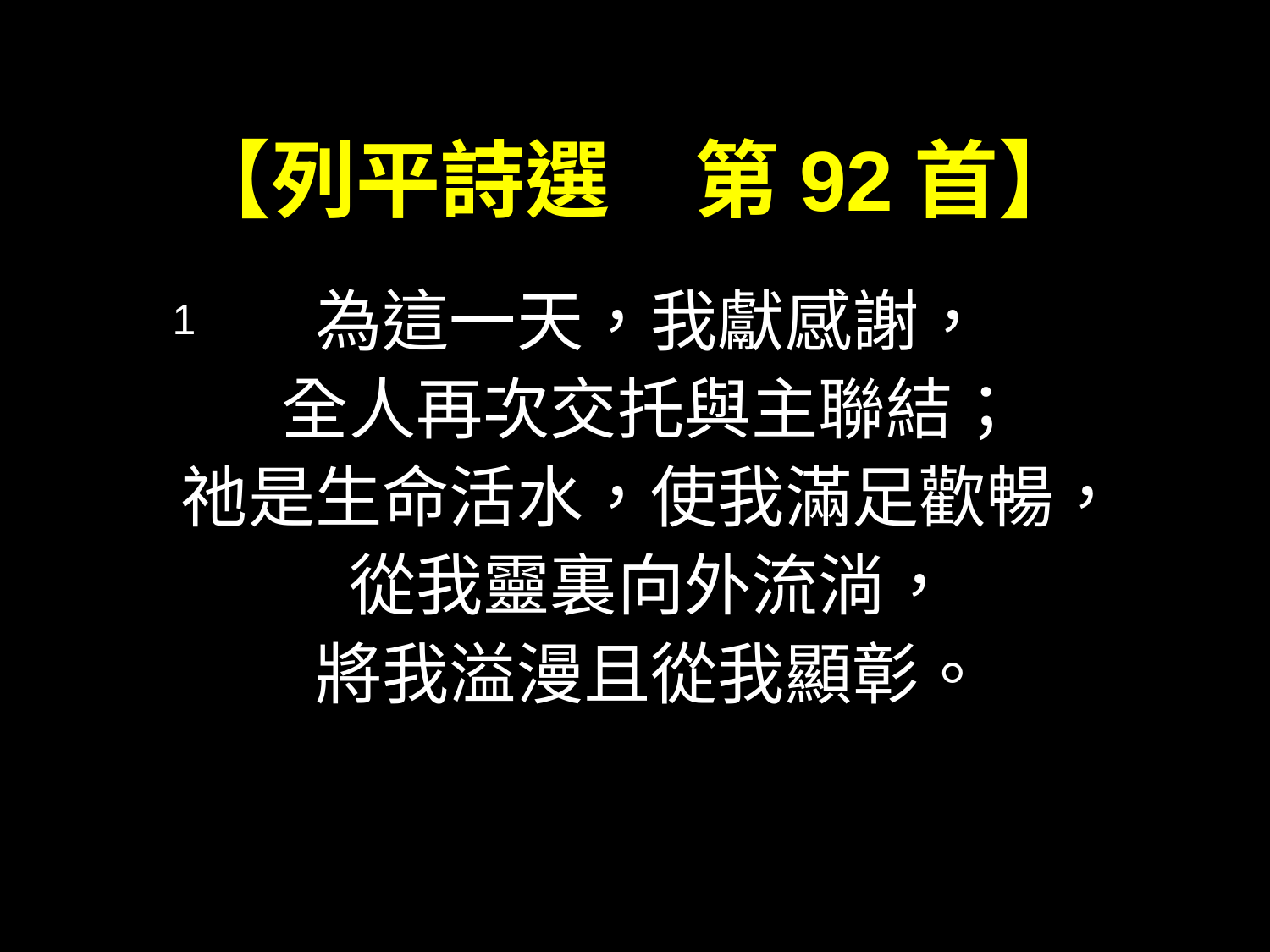

【列平詩選　第92首】
為這一天，我獻感謝，
全人再次交托與主聯結；
祂是生命活水，使我滿足歡暢，
從我靈裏向外流淌，
將我溢漫且從我顯彰。
1